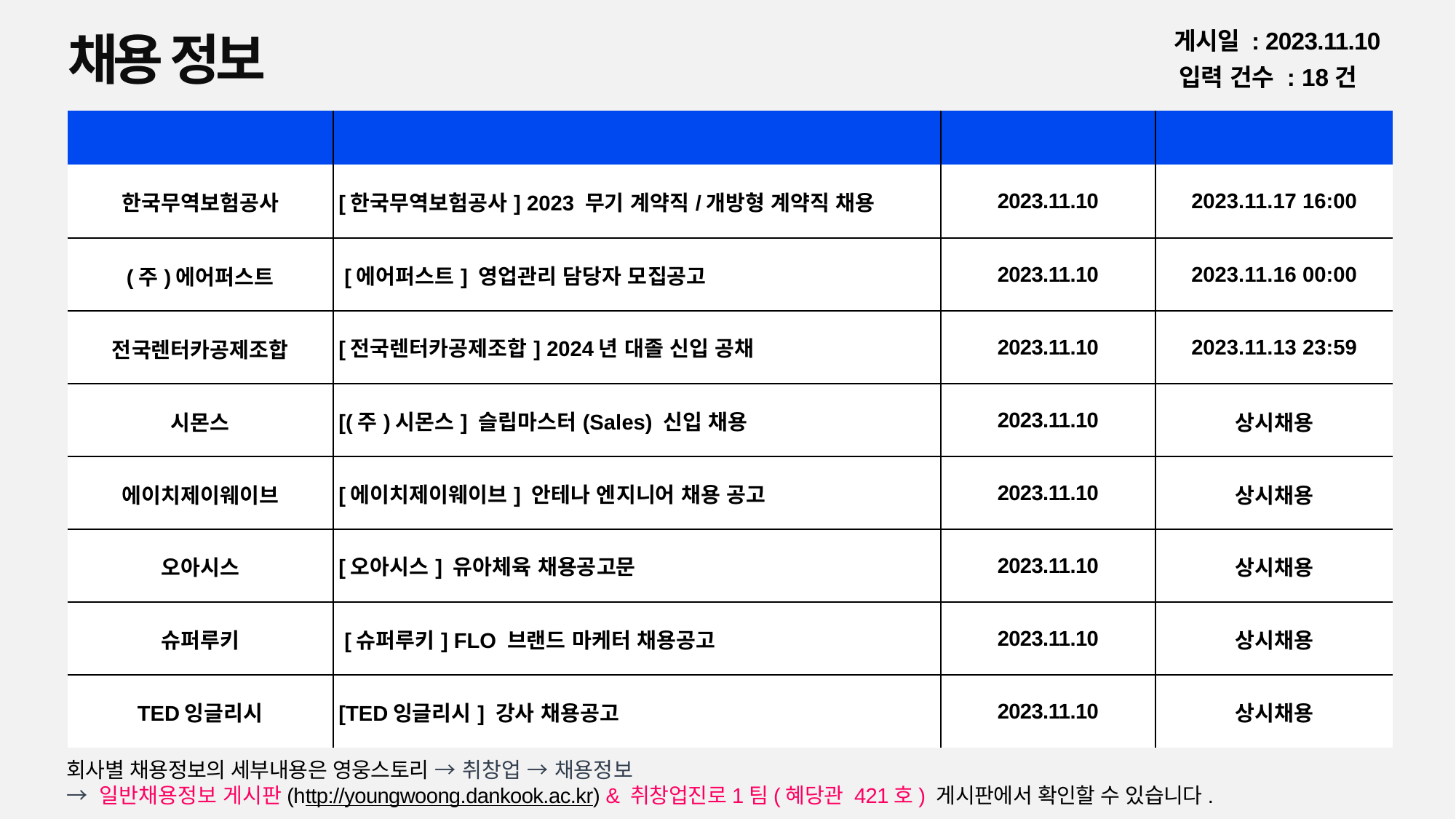

채용 정보
게시일 : 2023.11.10
입력 건수 : 18건
| 회사명 | 공고명 | 등록일 | 마감일 |
| --- | --- | --- | --- |
| 한국무역보험공사 | [한국무역보험공사] 2023 무기 계약직/개방형 계약직 채용 | 2023.11.10 | 2023.11.17 16:00 |
| (주)에어퍼스트 | [에어퍼스트] 영업관리 담당자 모집공고 | 2023.11.10 | 2023.11.16 00:00 |
| 전국렌터카공제조합 | [전국렌터카공제조합] 2024년 대졸 신입 공채 | 2023.11.10 | 2023.11.13 23:59 |
| 시몬스 | [(주)시몬스] 슬립마스터(Sales) 신입 채용 | 2023.11.10 | 상시채용 |
| 에이치제이웨이브 | [에이치제이웨이브] 안테나 엔지니어 채용 공고 | 2023.11.10 | 상시채용 |
| 오아시스 | [오아시스] 유아체육 채용공고문 | 2023.11.10 | 상시채용 |
| 슈퍼루키 | [슈퍼루키] FLO 브랜드 마케터 채용공고 | 2023.11.10 | 상시채용 |
| TED잉글리시 | [TED잉글리시] 강사 채용공고 | 2023.11.10 | 상시채용 |
회사별 채용정보의 세부내용은 영웅스토리 → 취창업 → 채용정보
→ 일반채용정보 게시판(http://youngwoong.dankook.ac.kr) & 취창업진로1팀(혜당관 421호) 게시판에서 확인할 수 있습니다.